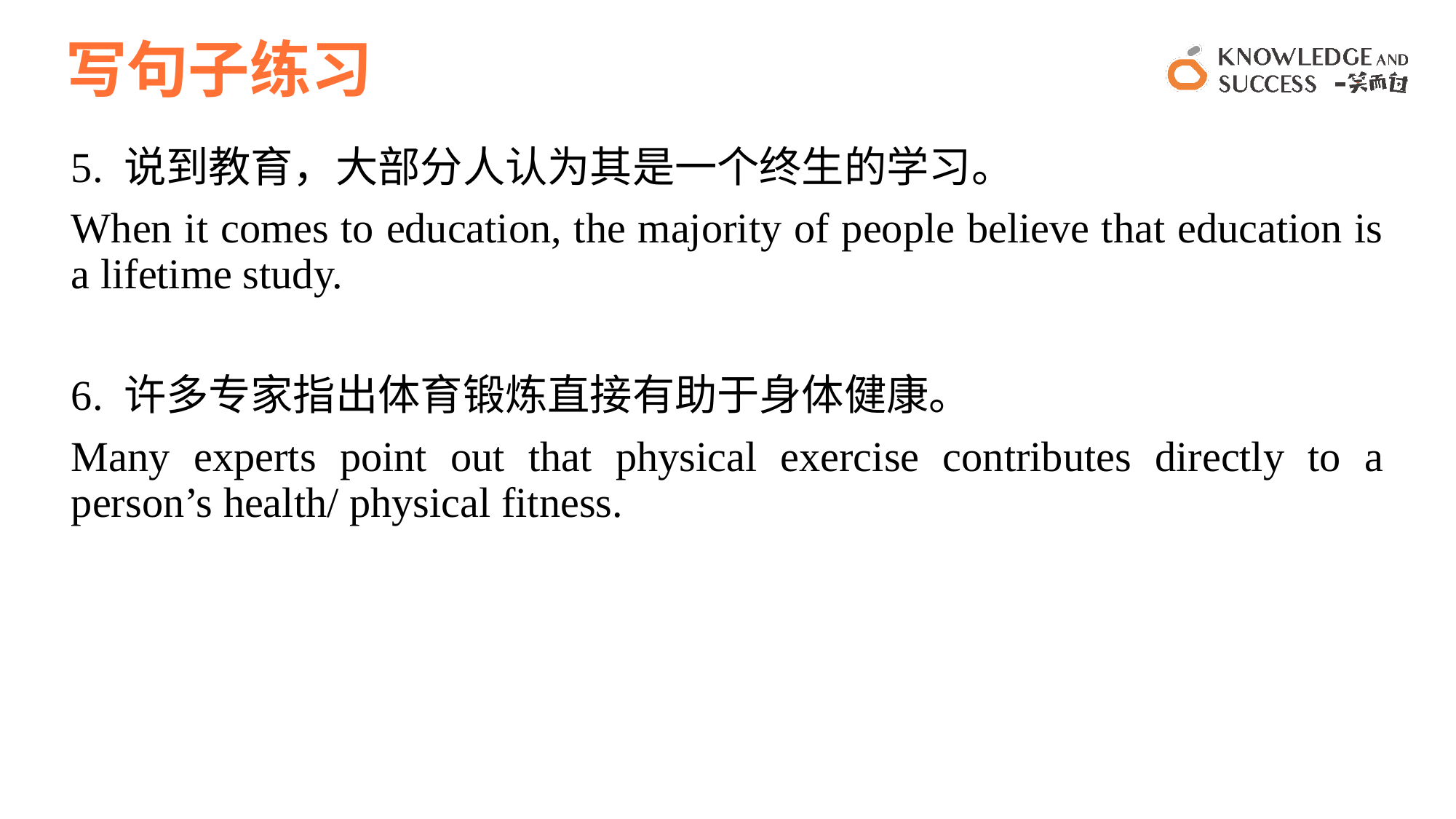

# 写句子练习
5. 说到教育，大部分人认为其是一个终生的学习。
When it comes to education, the majority of people believe that education is a lifetime study.

6. 许多专家指出体育锻炼直接有助于身体健康。
Many experts point out that physical exercise contributes directly to a person’s health/ physical fitness.

7